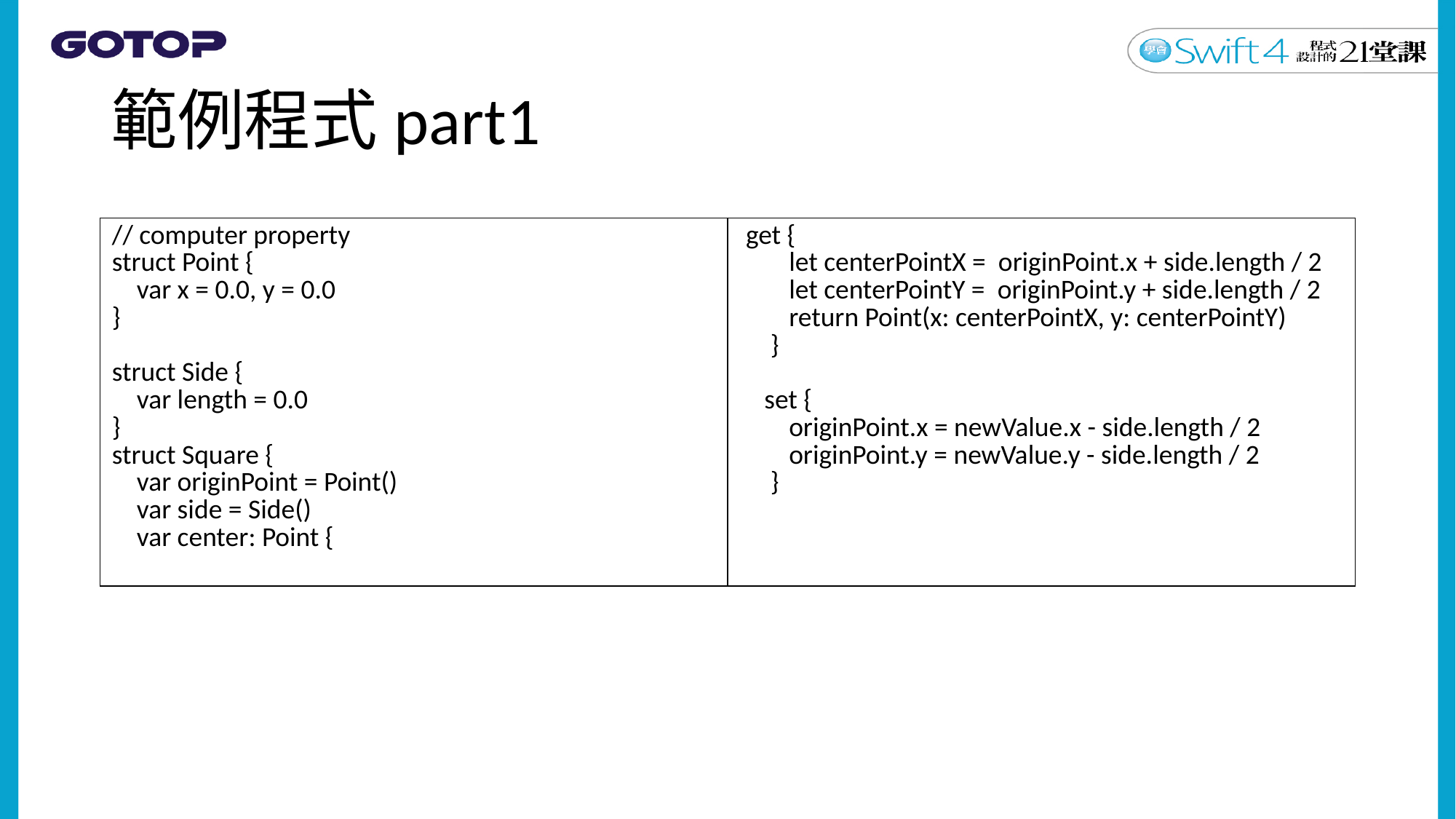

# 範例程式part1
| // computer property struct Point { var x = 0.0, y = 0.0 } struct Side { var length = 0.0 } struct Square { var originPoint = Point() var side = Side() var center: Point { | get { let centerPointX = originPoint.x + side.length / 2 let centerPointY = originPoint.y + side.length / 2 return Point(x: centerPointX, y: centerPointY) } set { originPoint.x = newValue.x - side.length / 2 originPoint.y = newValue.y - side.length / 2 } |
| --- | --- |